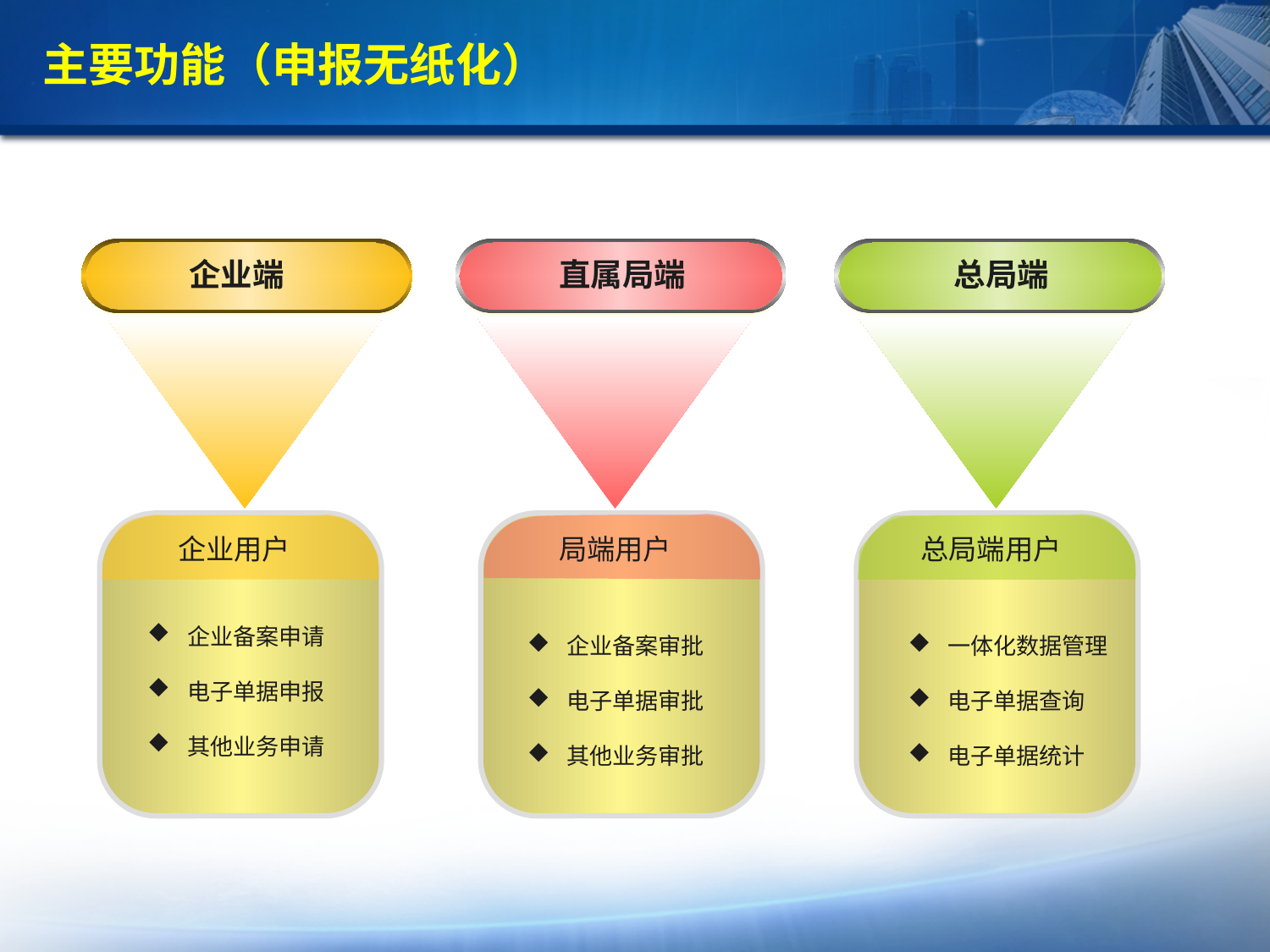

主要功能（申报无纸化）

企业端

直属局端

总局端

局端用户
企业备案审批
电子单据审批
其他业务审批

总局端用户
一体化数据管理
电子单据查询
电子单据统计

企业用户
企业备案申请
电子单据申报
其他业务申请